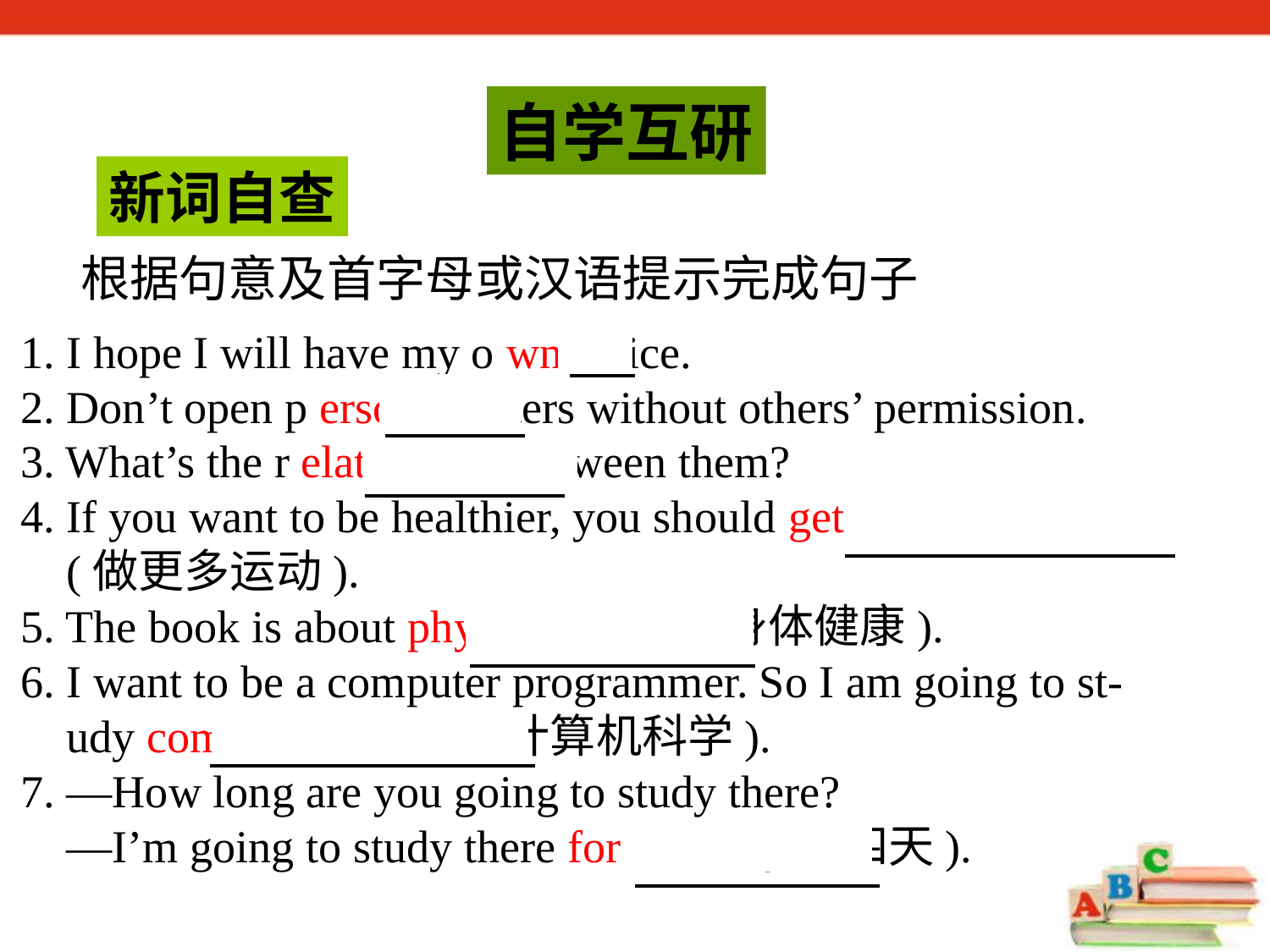

自学互研
新词自查

根据句意及首字母或汉语提示完成句子

1. I hope I will have my o wn office.
2. Don’t open p ersonal letters without others’ permission.
3. What’s the r elationship between them?
4. If you want to be healthier, you should get more exercise
    (做更多运动).
5. The book is about physical health (身体健康).
6. I want to be a computer programmer. So I am going to st-
    udy computer science (计算机科学).
7. —How long are you going to study there?
    —I’m going to study there for four days (四天).